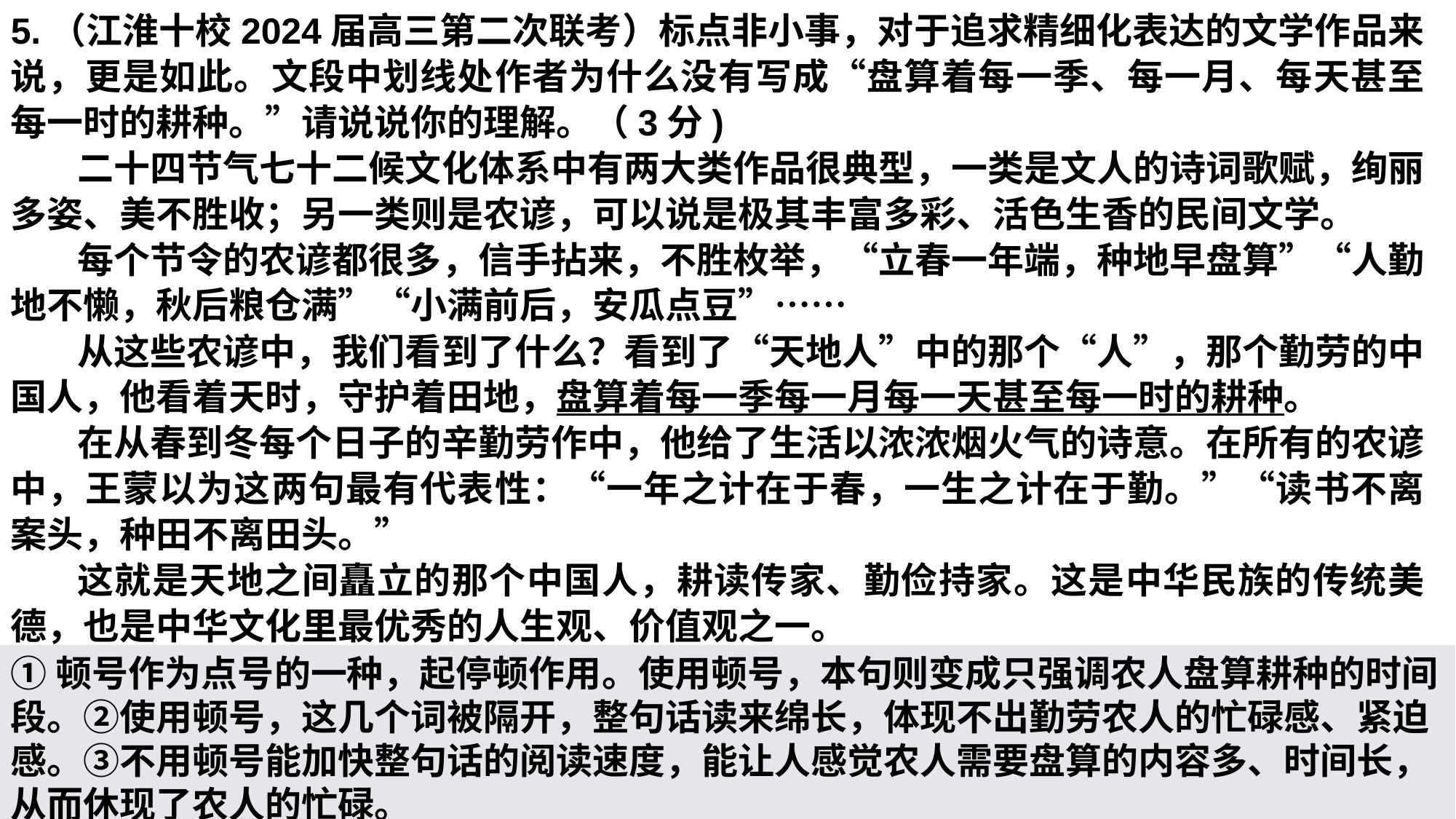

5.（江淮十校2024届高三第二次联考）标点非小事，对于追求精细化表达的文学作品来说，更是如此。文段中划线处作者为什么没有写成“盘算着每一季、每一月、每天甚至每一时的耕种。”请说说你的理解。（3分)
二十四节气七十二候文化体系中有两大类作品很典型，一类是文人的诗词歌赋，绚丽多姿、美不胜收；另一类则是农谚，可以说是极其丰富多彩、活色生香的民间文学。
每个节令的农谚都很多，信手拈来，不胜枚举，“立春一年端，种地早盘算”“人勤地不懒，秋后粮仓满”“小满前后，安瓜点豆”……
从这些农谚中，我们看到了什么？看到了“天地人”中的那个“人”，那个勤劳的中国人，他看着天时，守护着田地，盘算着每一季每一月每一天甚至每一时的耕种。
在从春到冬每个日子的辛勤劳作中，他给了生活以浓浓烟火气的诗意。在所有的农谚中，王蒙以为这两句最有代表性：“一年之计在于春，一生之计在于勤。”“读书不离案头，种田不离田头。”
这就是天地之间矗立的那个中国人，耕读传家、勤俭持家。这是中华民族的传统美德，也是中华文化里最优秀的人生观、价值观之一。
①顿号作为点号的一种，起停顿作用。使用顿号，本句则变成只强调农人盘算耕种的时间段。②使用顿号，这几个词被隔开，整句话读来绵长，体现不出勤劳农人的忙碌感、紧迫感。③不用顿号能加快整句话的阅读速度，能让人感觉农人需要盘算的内容多、时间长，从而休现了农人的忙碌。